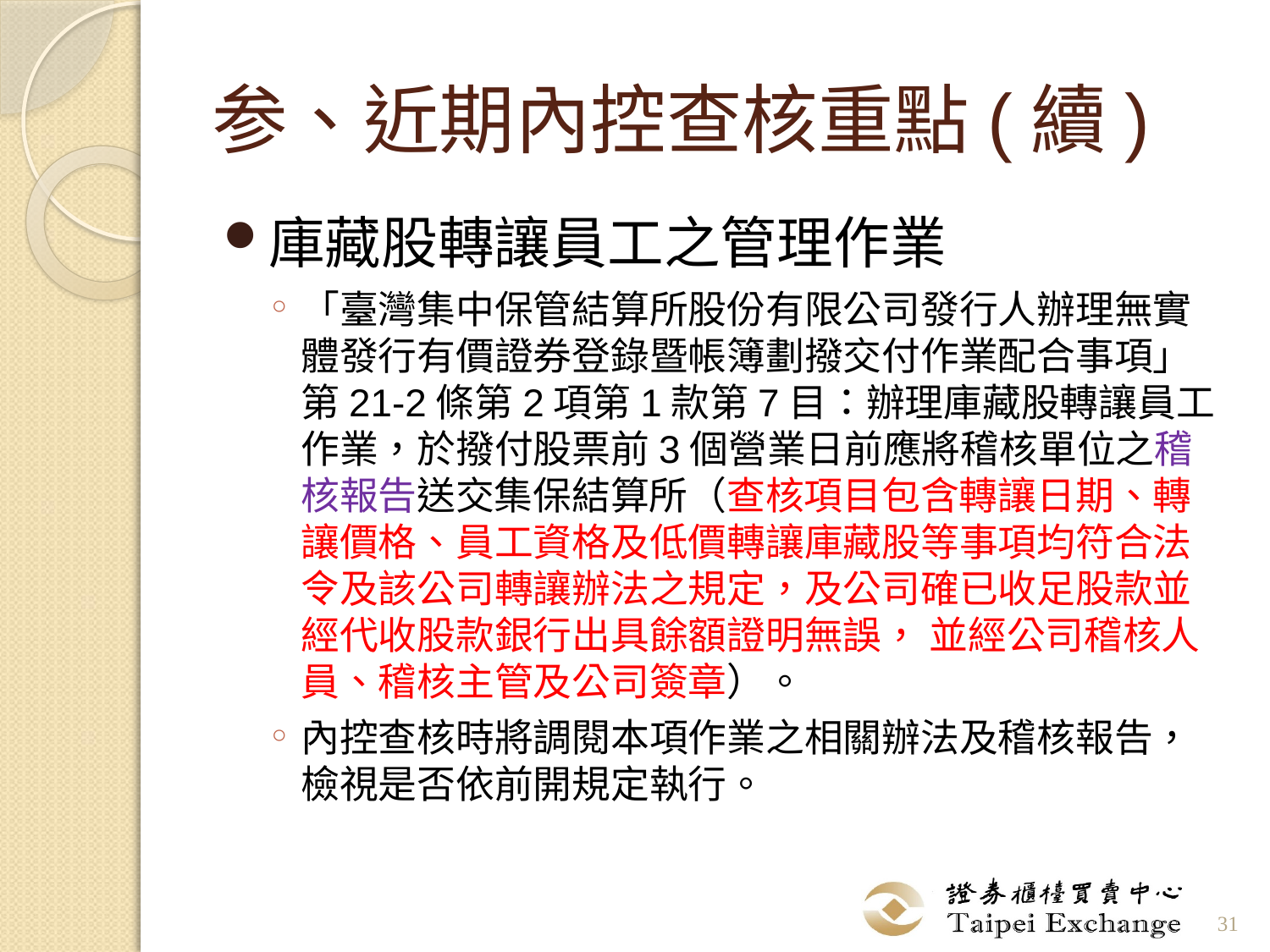

# 参、近期內控查核重點(續)
庫藏股轉讓員工之管理作業
「臺灣集中保管結算所股份有限公司發行人辦理無實體發行有價證券登錄暨帳簿劃撥交付作業配合事項」第21-2條第2項第1款第7目：辦理庫藏股轉讓員工作業，於撥付股票前3個營業日前應將稽核單位之稽核報告送交集保結算所（查核項目包含轉讓日期、轉讓價格、員工資格及低價轉讓庫藏股等事項均符合法令及該公司轉讓辦法之規定，及公司確已收足股款並經代收股款銀行出具餘額證明無誤， 並經公司稽核人員、稽核主管及公司簽章）。
內控查核時將調閱本項作業之相關辦法及稽核報告，檢視是否依前開規定執行。
31